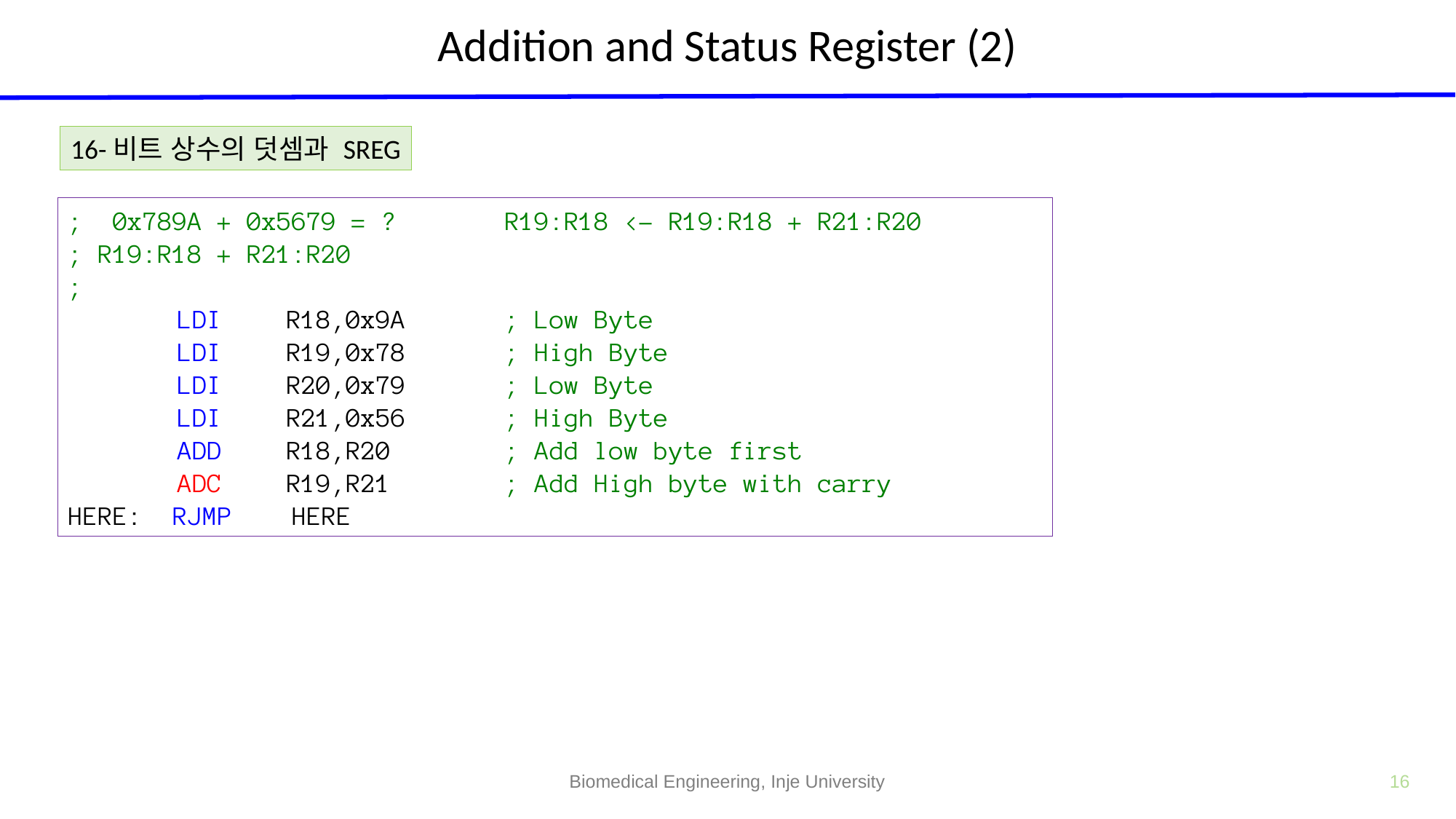

# Addition and Status Register (2)
16-비트 상수의 덧셈과 SREG
;  0x789A + 0x5679 = ? 	R19:R18 <- R19:R18 + R21:R20
; R19:R18 + R21:R20
;
	LDI	R18,0x9A	; Low Byte
	LDI	R19,0x78	; High Byte
	LDI	R20,0x79	; Low Byte
	LDI	R21,0x56	; High Byte
	ADD	R18,R20		; Add low byte first
	ADC	R19,R21		; Add High byte with carry
HERE:  RJMP    HERE
Biomedical Engineering, Inje University
16